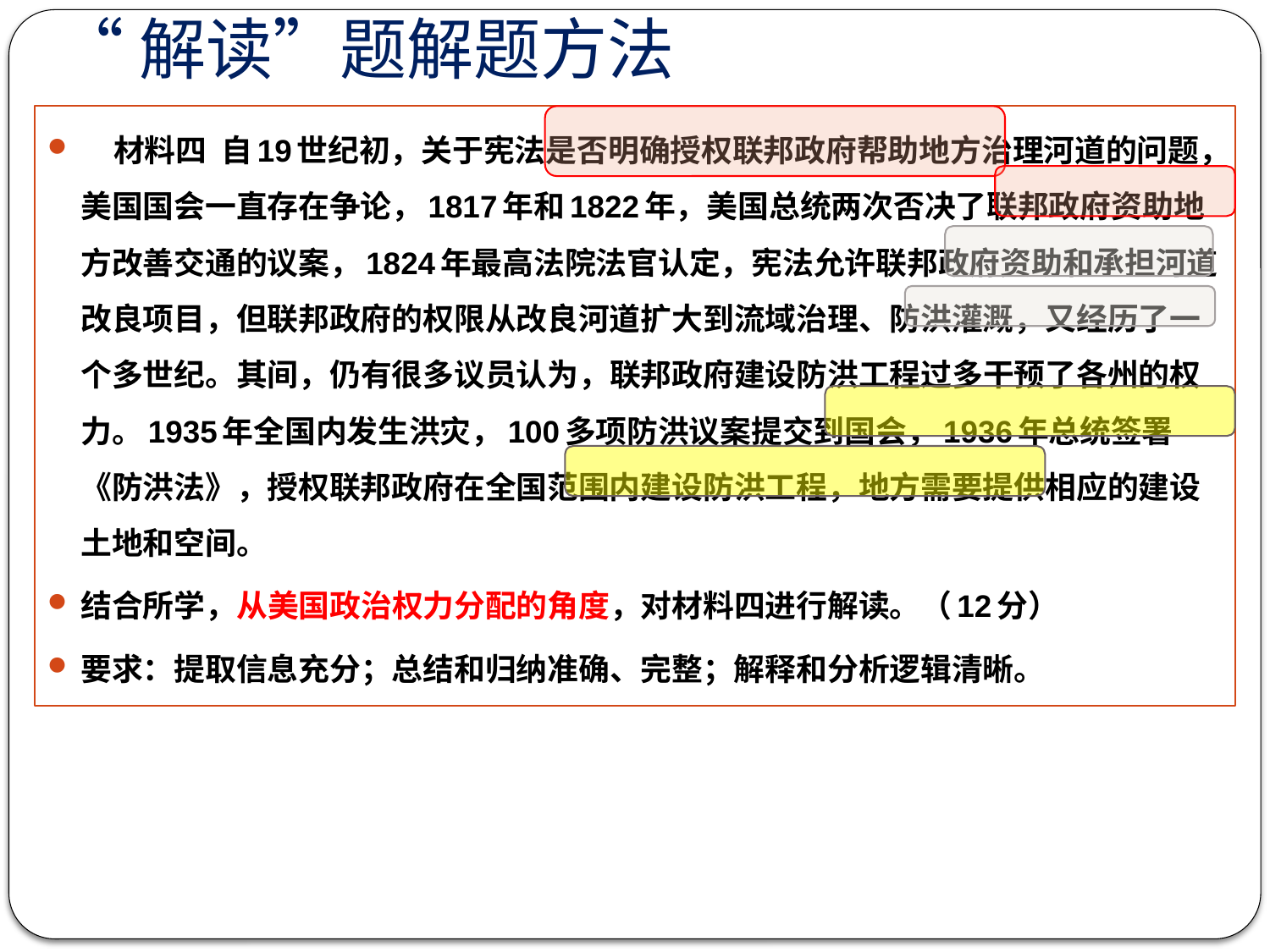

# “解读”题解题方法
    材料四  自19世纪初，关于宪法是否明确授权联邦政府帮助地方治理河道的问题，美国国会一直存在争论，1817年和1822年，美国总统两次否决了联邦政府资助地方改善交通的议案，1824年最高法院法官认定，宪法允许联邦政府资助和承担河道改良项目，但联邦政府的权限从改良河道扩大到流域治理、防洪灌溉，又经历了一个多世纪。其间，仍有很多议员认为，联邦政府建设防洪工程过多干预了各州的权力。1935年全国内发生洪灾，100多项防洪议案提交到国会，1936年总统签署《防洪法》，授权联邦政府在全国范围内建设防洪工程，地方需要提供相应的建设土地和空间。
结合所学，从美国政治权力分配的角度，对材料四进行解读。（12分）
要求：提取信息充分；总结和归纳准确、完整；解释和分析逻辑清晰。